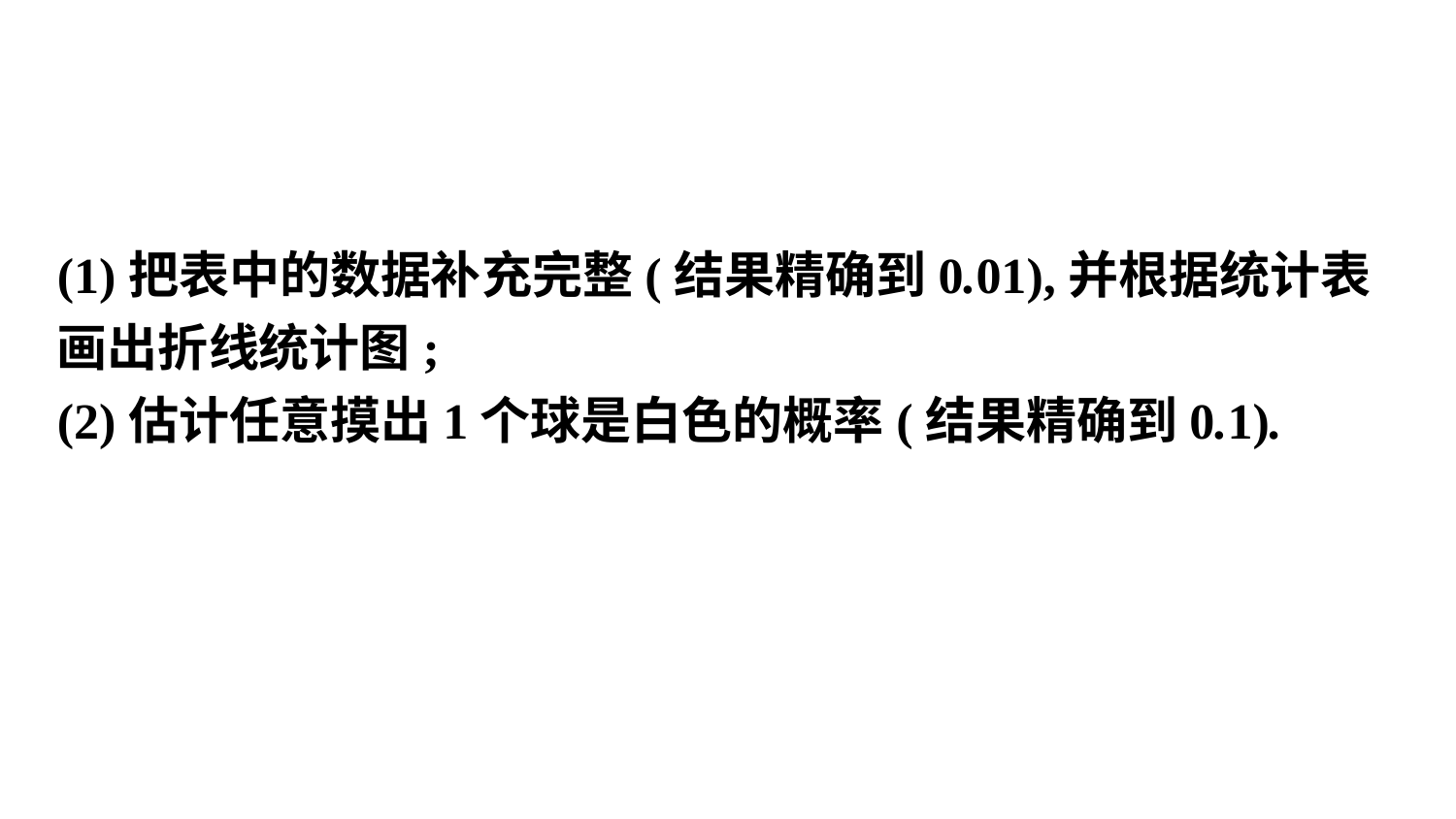

(1)把表中的数据补充完整(结果精确到0.01),并根据统计表画出折线统计图;
(2)估计任意摸出1个球是白色的概率(结果精确到0.1).